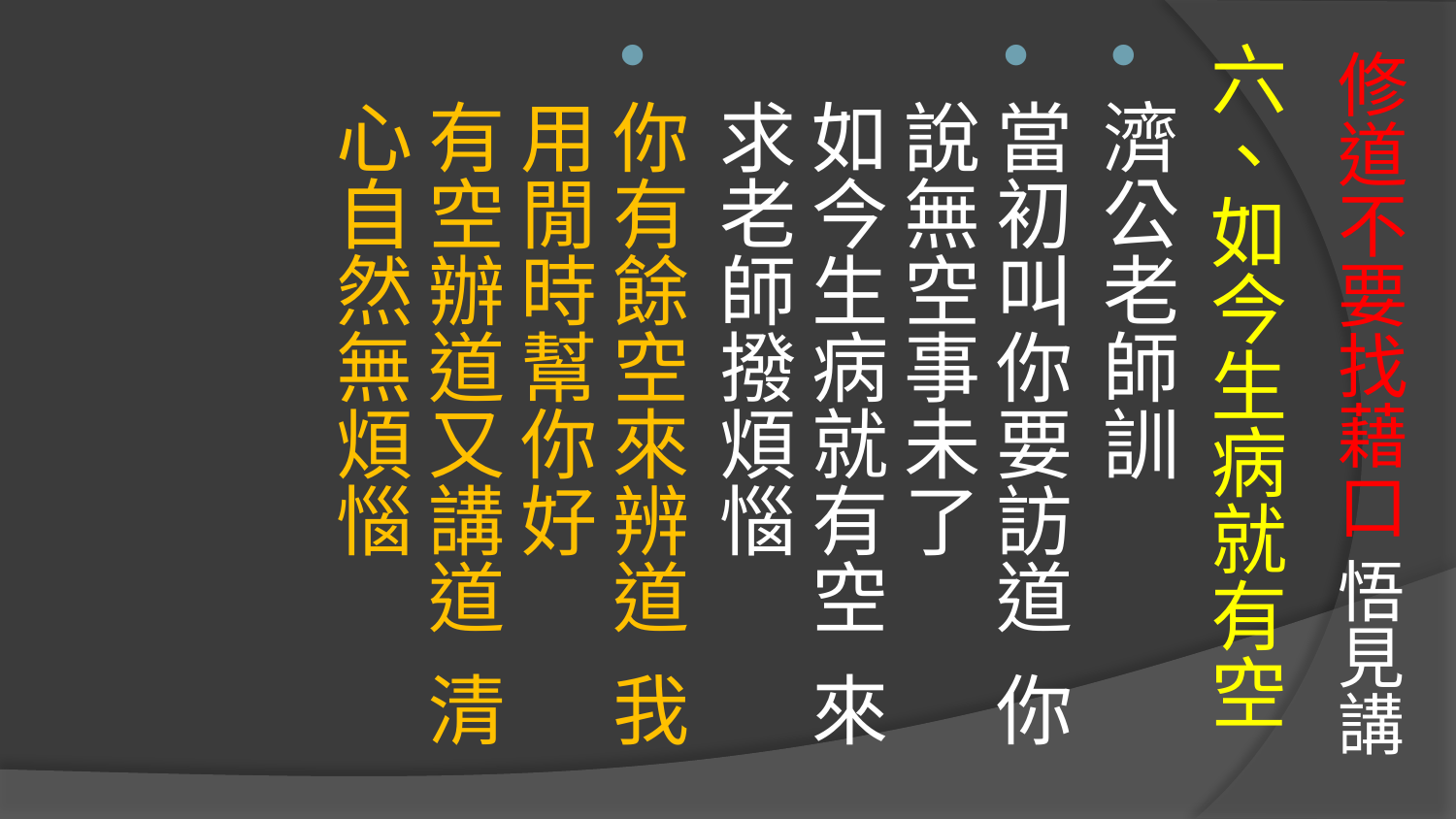

# 修道不要找藉口 悟見講
六、如今生病就有空
濟公老師訓
當初叫你要訪道  你說無空事未了
如今生病就有空  來求老師撥煩惱
你有餘空來辨道  我用閒時幫你好
有空辦道又講道  清心自然無煩惱